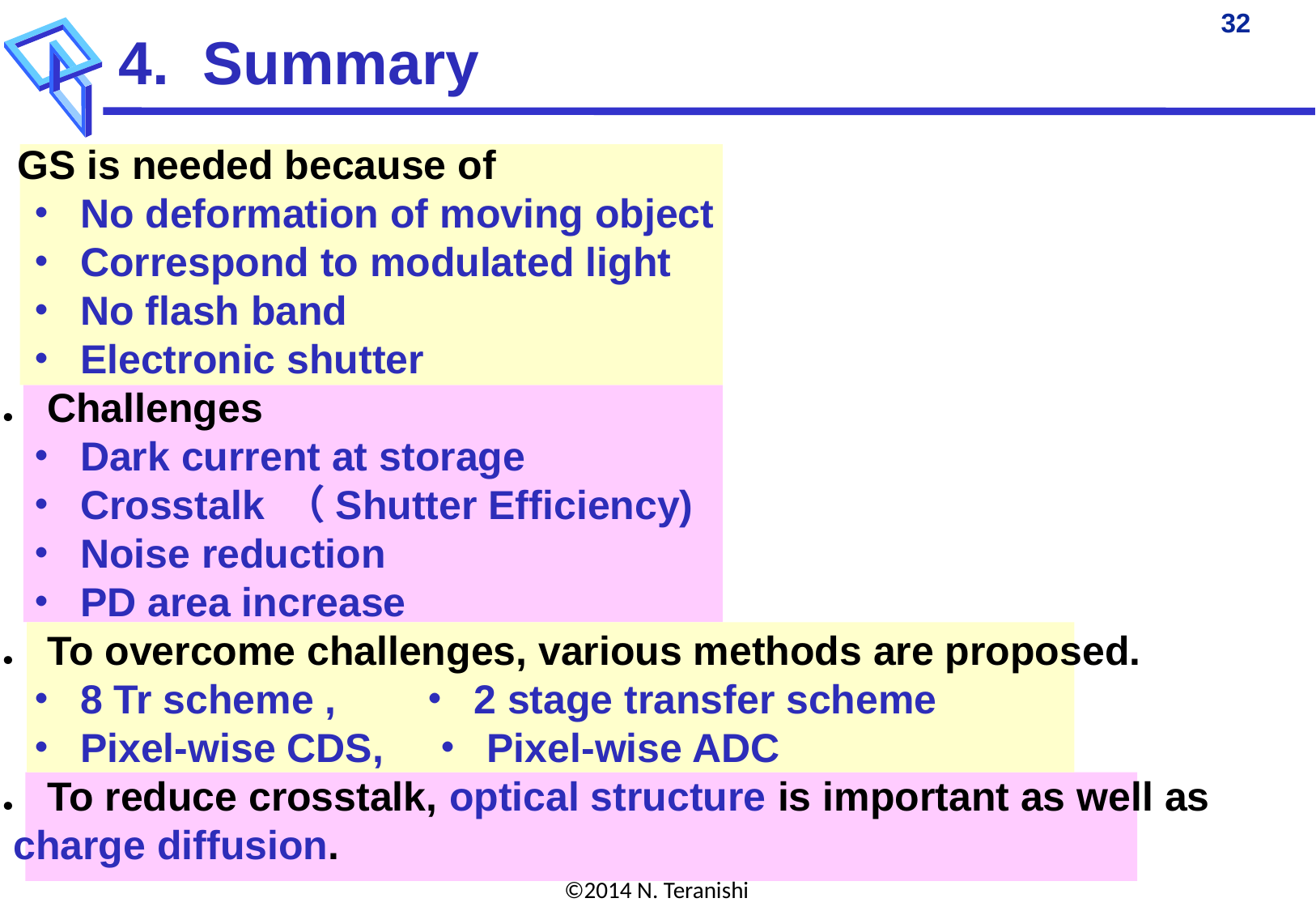

4.  Summary
GS is needed because of
      ・ No deformation of moving object
      ・ Correspond to modulated light
      ・ No flash band
      ・ Electronic shutter
２．Challenges
      ・ Dark current at storage
      ・ Crosstalk （Shutter Efficiency)
      ・ Noise reduction
      ・ PD area increase
３．To overcome challenges, various methods are proposed.
      ・ 8 Tr scheme ,      ・ 2 stage transfer scheme
      ・ Pixel-wise CDS,   ・ Pixel-wise ADC
４．To reduce crosstalk, optical structure is important as well as
     charge diffusion.